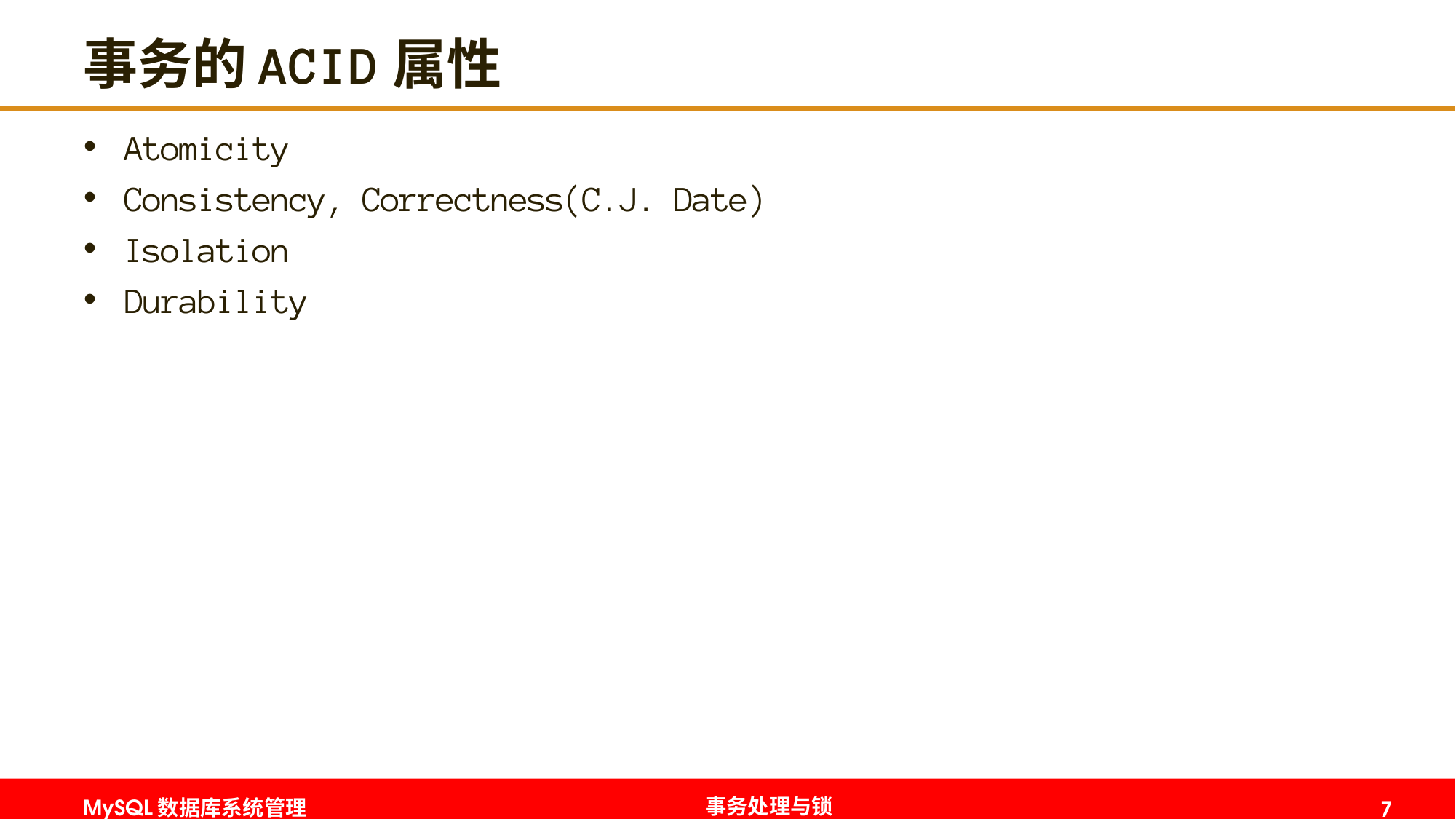

# 事务的ACID属性
Atomicity
Consistency, Correctness(C.J. Date)
Isolation
Durability